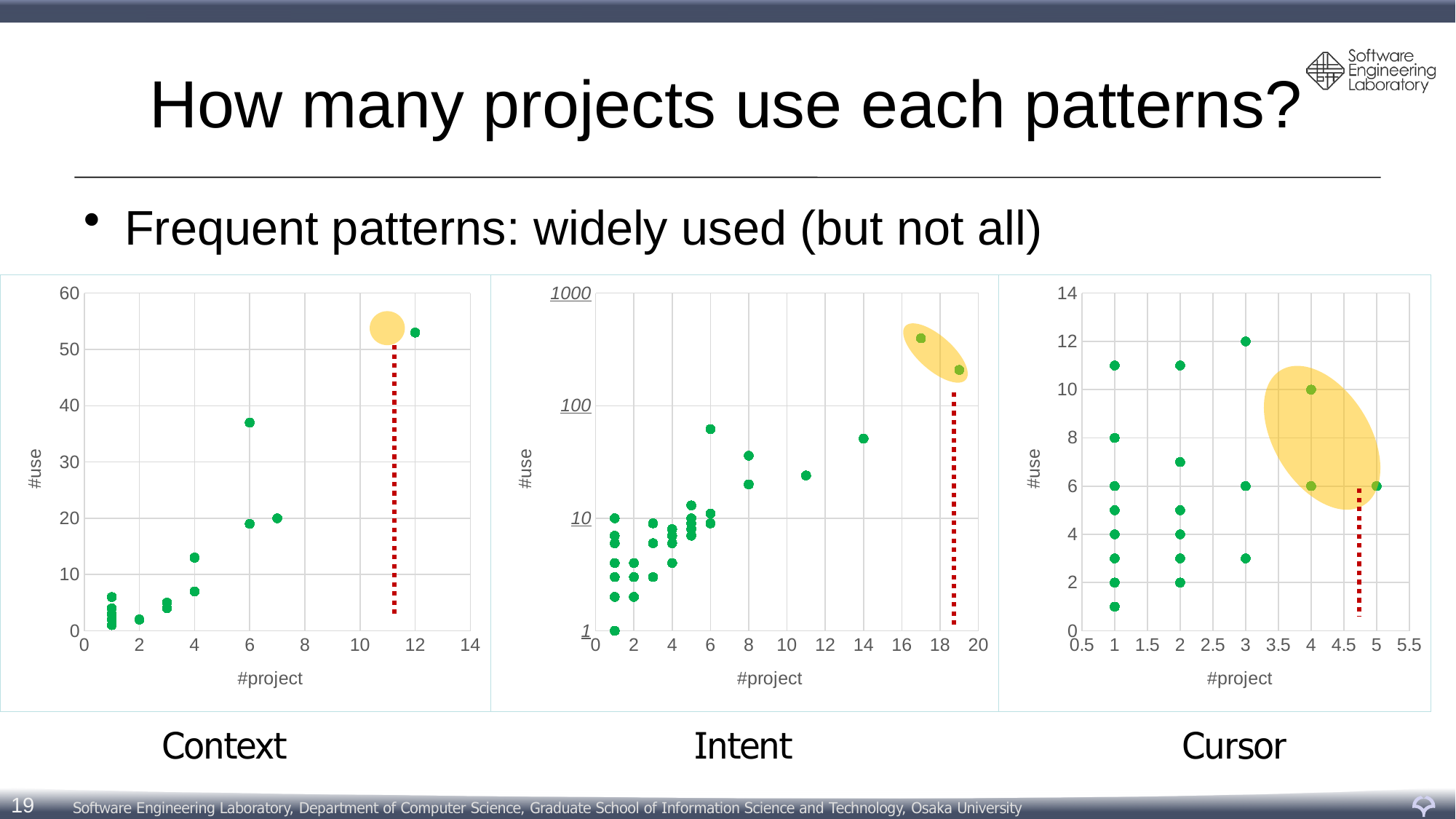

# How many projects use each patterns?
Frequent patterns: widely used (but not all)

### Chart

| Category | Y の値 |
|---|---|

### Chart

| Category | Y の値 |
|---|---|

### Chart

| Category | Y の値 |
|---|---|

Context
Intent
Cursor
19